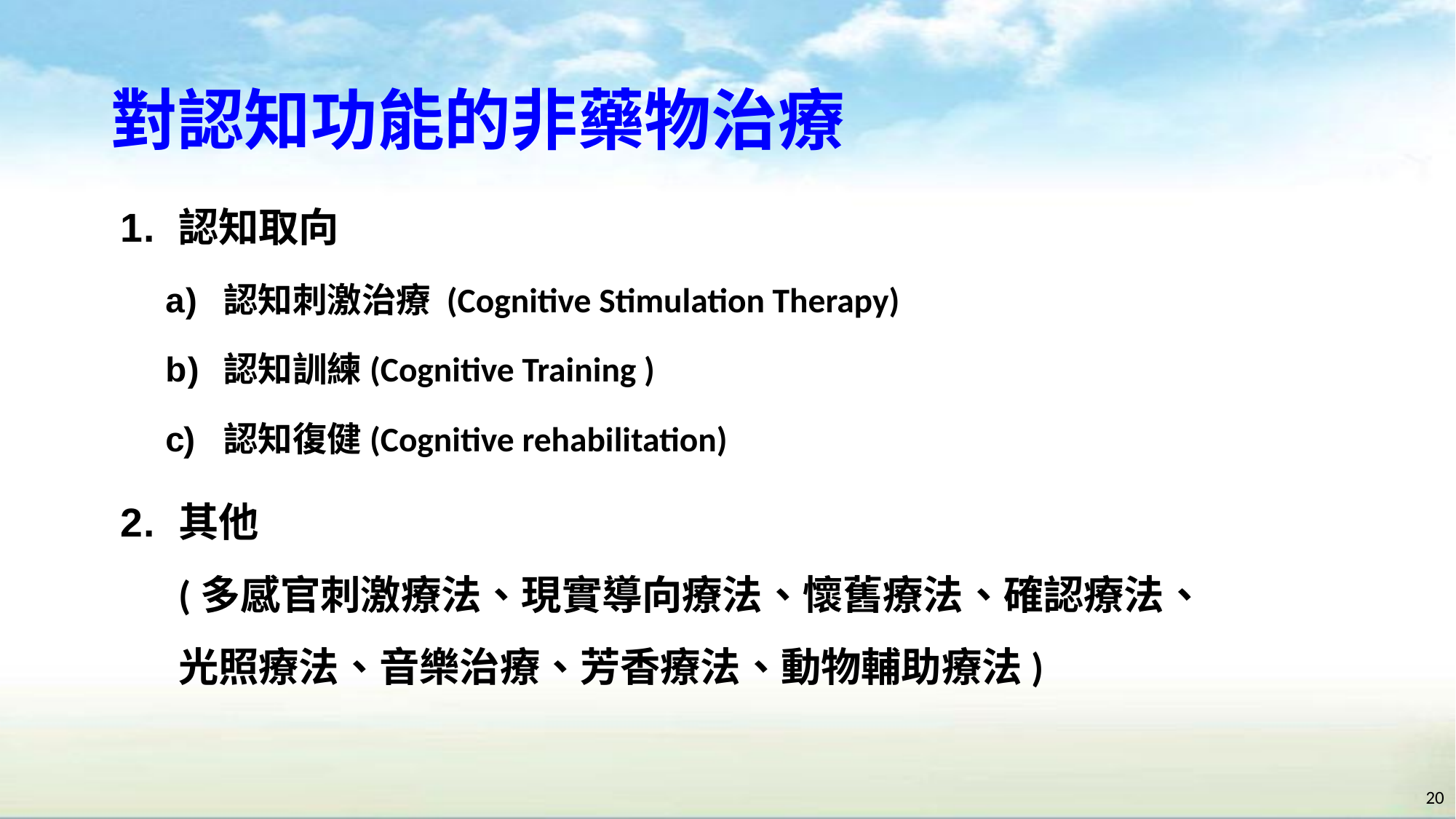

# 對認知功能的非藥物治療
認知取向
認知刺激治療 (Cognitive Stimulation Therapy)
認知訓練(Cognitive Training )
認知復健(Cognitive rehabilitation)
其他
(多感官刺激療法、現實導向療法、懷舊療法、確認療法、
光照療法、音樂治療、芳香療法、動物輔助療法)

20